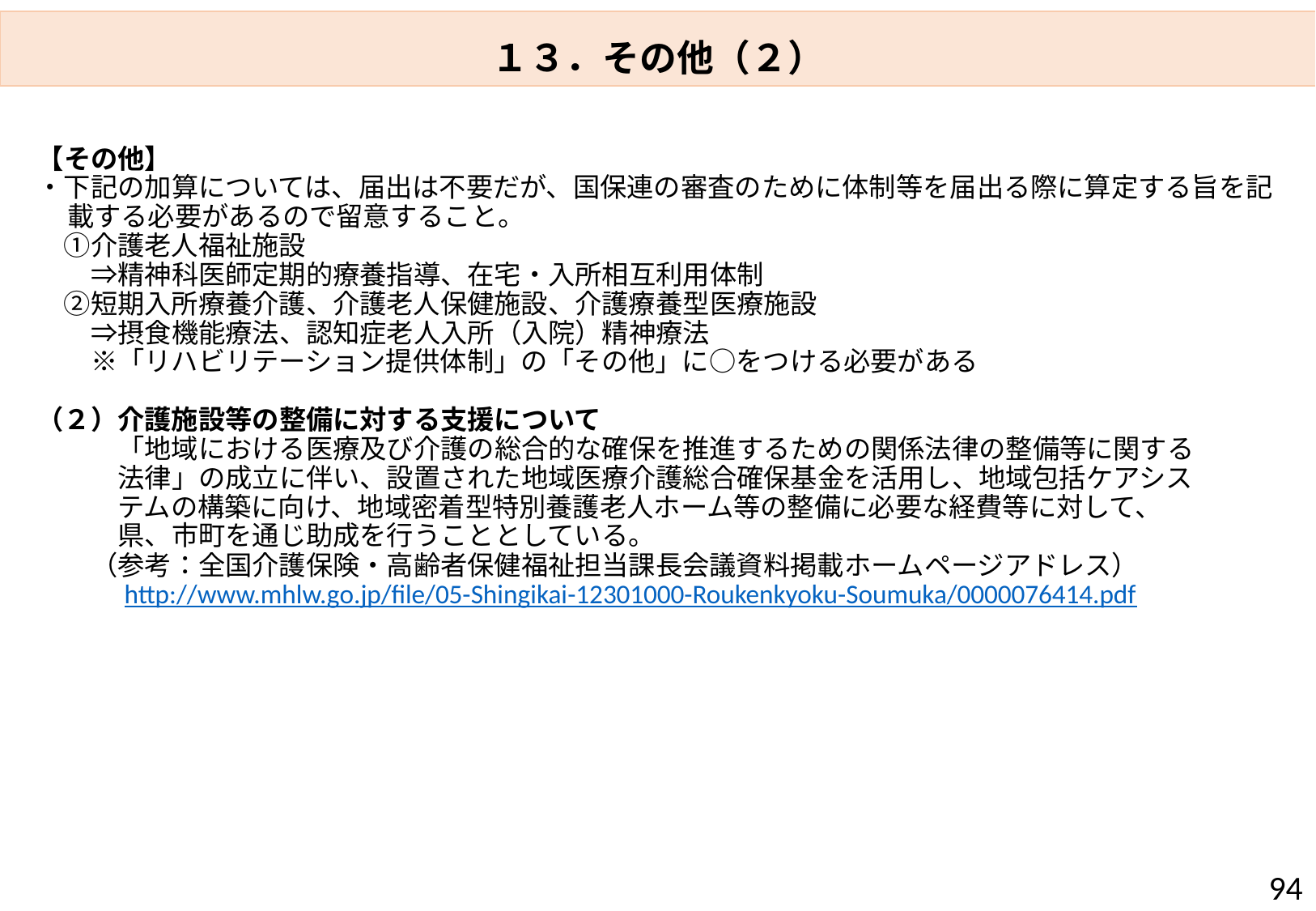

１３．その他（２）

【その他】
・下記の加算については、届出は不要だが、国保連の審査のために体制等を届出る際に算定する旨を記載する必要があるので留意すること。
　①介護老人福祉施設
　　⇒精神科医師定期的療養指導、在宅・入所相互利用体制
　②短期入所療養介護、介護老人保健施設、介護療養型医療施設
　　⇒摂食機能療法、認知症老人入所（入院）精神療法
　　※「リハビリテーション提供体制」の「その他」に○をつける必要がある

（２）介護施設等の整備に対する支援について
　　　「地域における医療及び介護の総合的な確保を推進するための関係法律の整備等に関する
　　　法律」の成立に伴い、設置された地域医療介護総合確保基金を活用し、地域包括ケアシス
　　　テムの構築に向け、地域密着型特別養護老人ホーム等の整備に必要な経費等に対して、
　　　県、市町を通じ助成を行うこととしている。
　　（参考：全国介護保険・高齢者保健福祉担当課長会議資料掲載ホームページアドレス）
　　　http://www.mhlw.go.jp/file/05-Shingikai-12301000-Roukenkyoku-Soumuka/0000076414.pdf

94